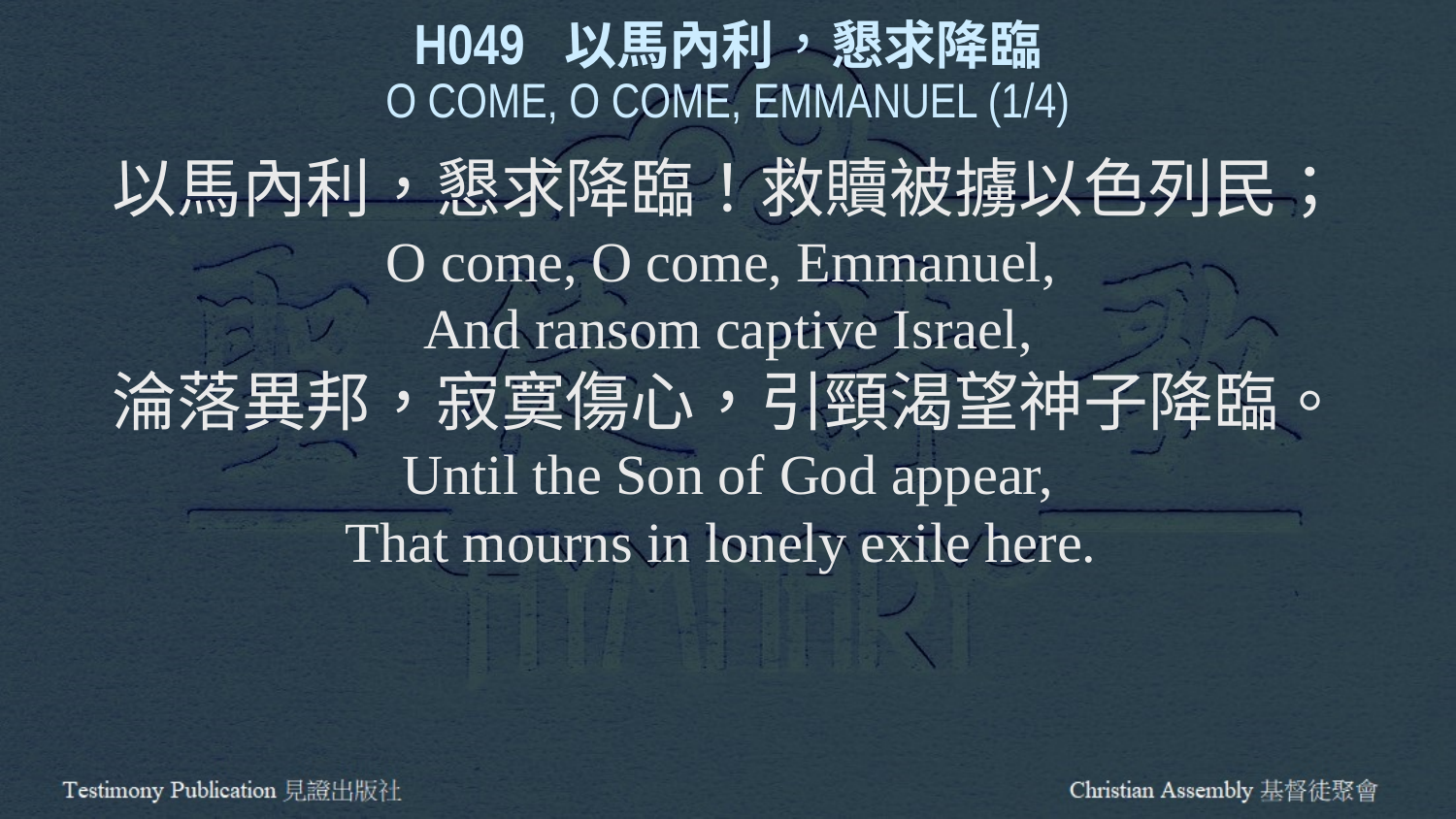

H049  以馬內利，懇求降臨
O COME, O COME, EMMANUEL (1/4)
以馬內利，懇求降臨！救贖被擄以色列民；
O come, O come, Emmanuel,
And ransom captive Israel,
淪落異邦，寂寞傷心，引頸渴望神子降臨。
Until the Son of God appear,
That mourns in lonely exile here.